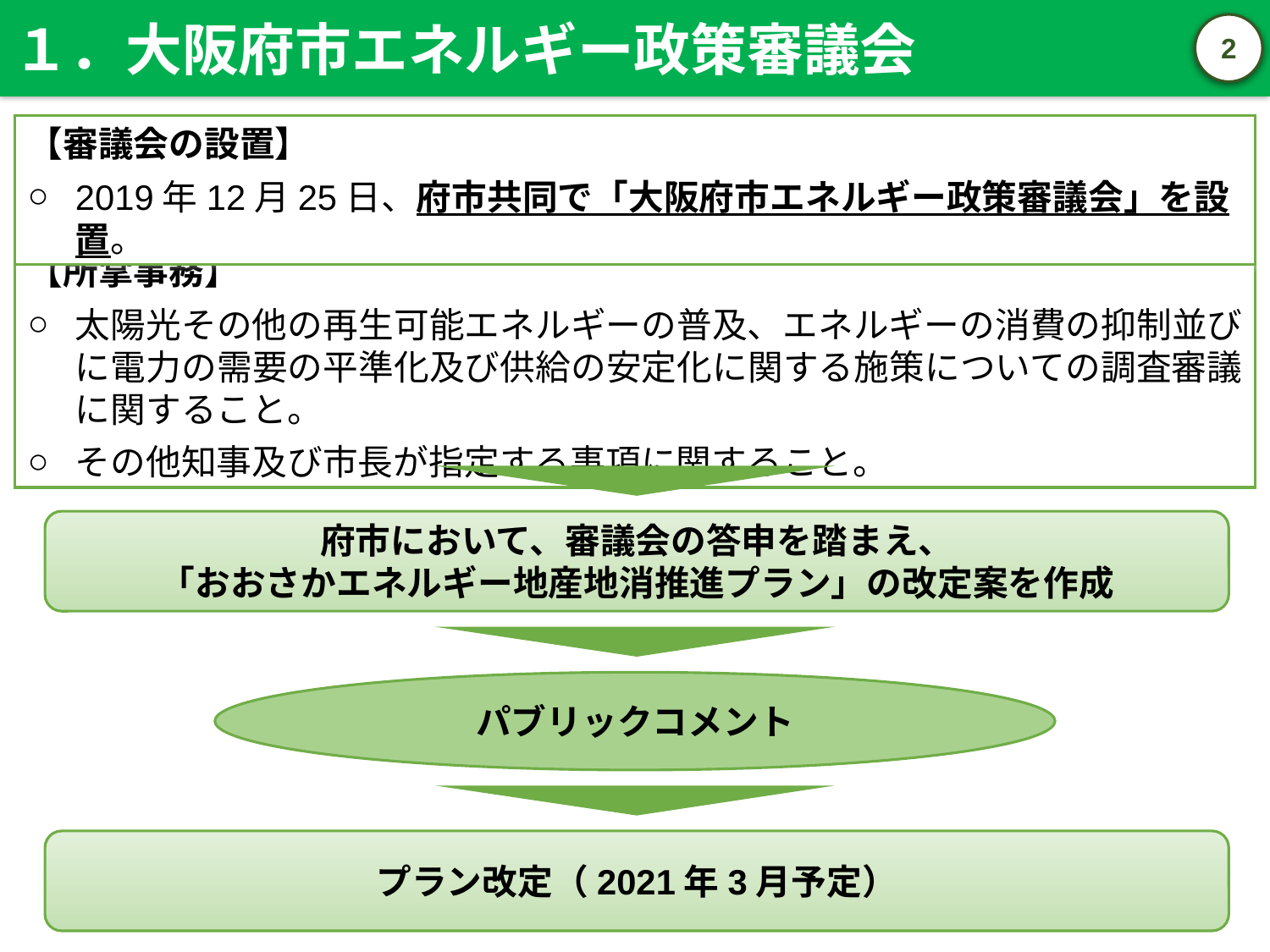

１．大阪府市エネルギー政策審議会
2
【審議会の設置】
2019年12月25日、府市共同で「大阪府市エネルギー政策審議会」を設置。
【所掌事務】
太陽光その他の再生可能エネルギーの普及、エネルギーの消費の抑制並びに電力の需要の平準化及び供給の安定化に関する施策についての調査審議に関すること。
その他知事及び市長が指定する事項に関すること。

府市において、審議会の答申を踏まえ、
「おおさかエネルギー地産地消推進プラン」の改定案を作成

パブリックコメント

プラン改定（2021年3月予定）